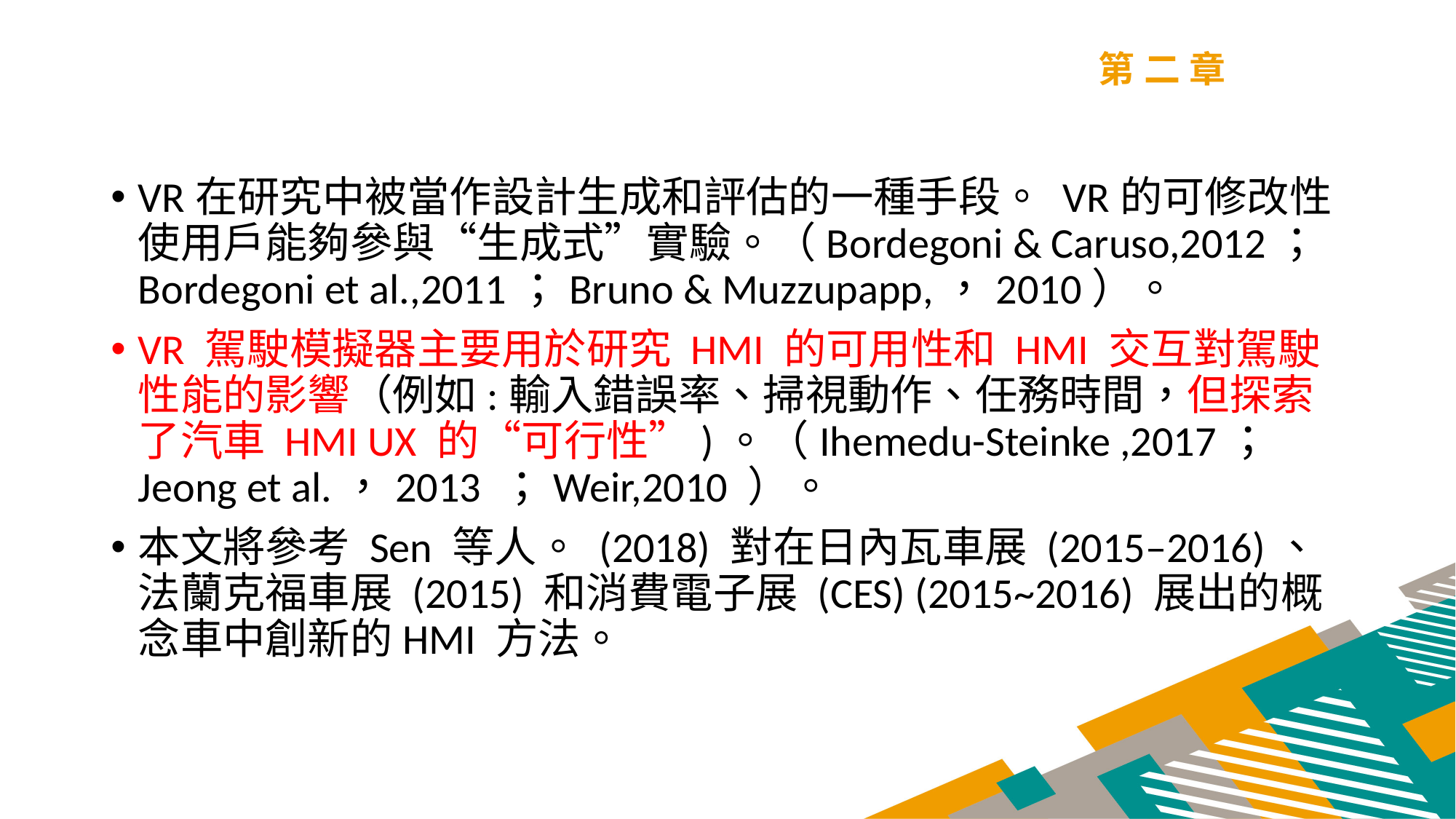

第二章
VR在研究中被當作設計生成和評估的一種手段。 VR的可修改性使用戶能夠參與“生成式”實驗。（Bordegoni & Caruso,2012；Bordegoni et al.,2011；Bruno & Muzzupapp,，2010）。
VR 駕駛模擬器主要用於研究 HMI 的可用性和 HMI 交互對駕駛性能的影響（例如:輸入錯誤率、掃視動作、任務時間，但探索了汽車 HMI UX 的“可行性”)。（Ihemedu-Steinke ,2017；Jeong et al.，2013 ；Weir,2010 ）。
本文將參考 Sen 等人。 (2018) 對在日內瓦車展 (2015–2016)、法蘭克福車展 (2015) 和消費電子展 (CES) (2015~2016) 展出的概念車中創新的HMI 方法。